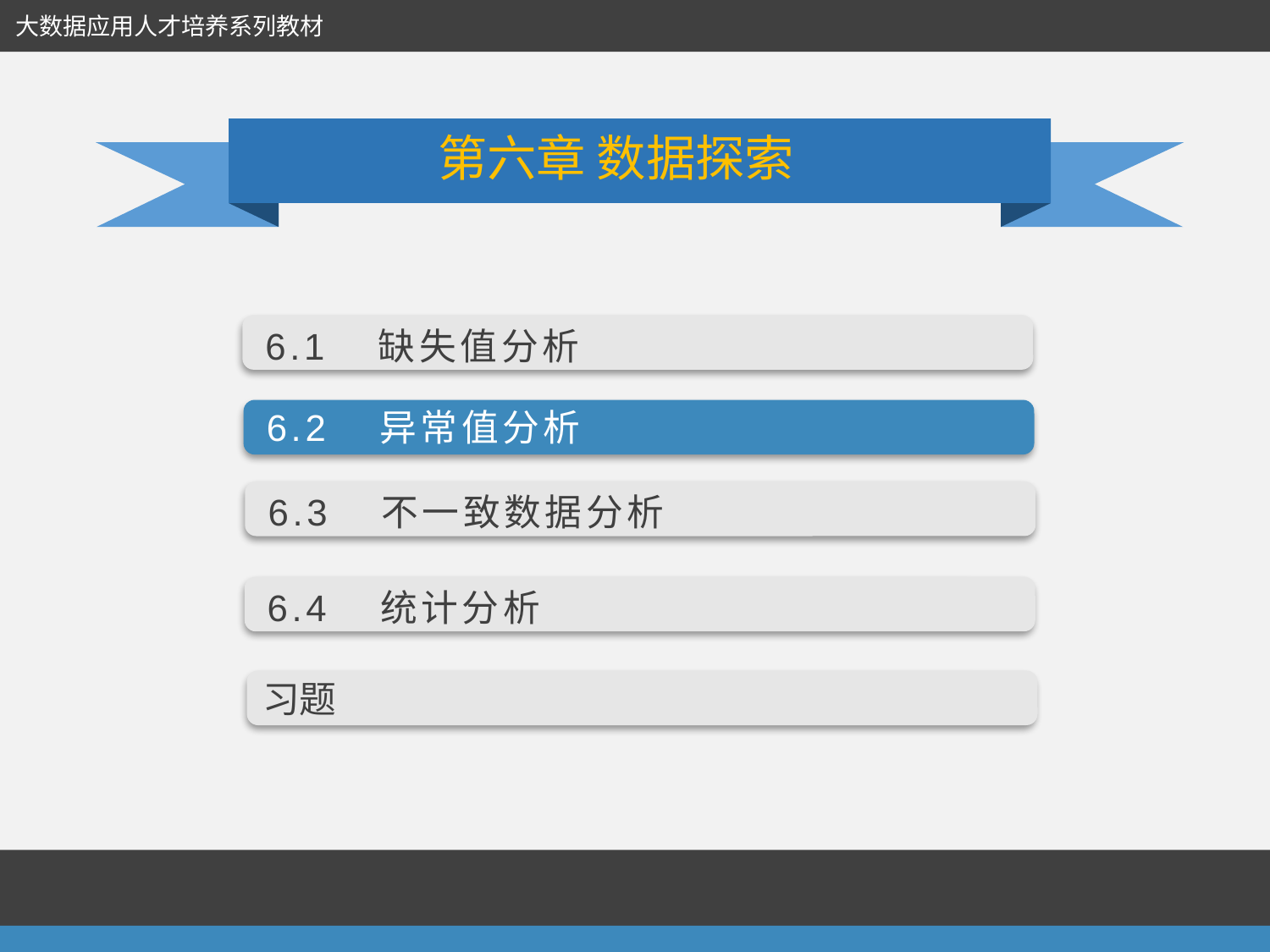

大数据应用人才培养系列教材

第六章 数据探索

6.1　缺失值分析
6.2　异常值分析

6.3　不一致数据分析

6.4　统计分析
习题